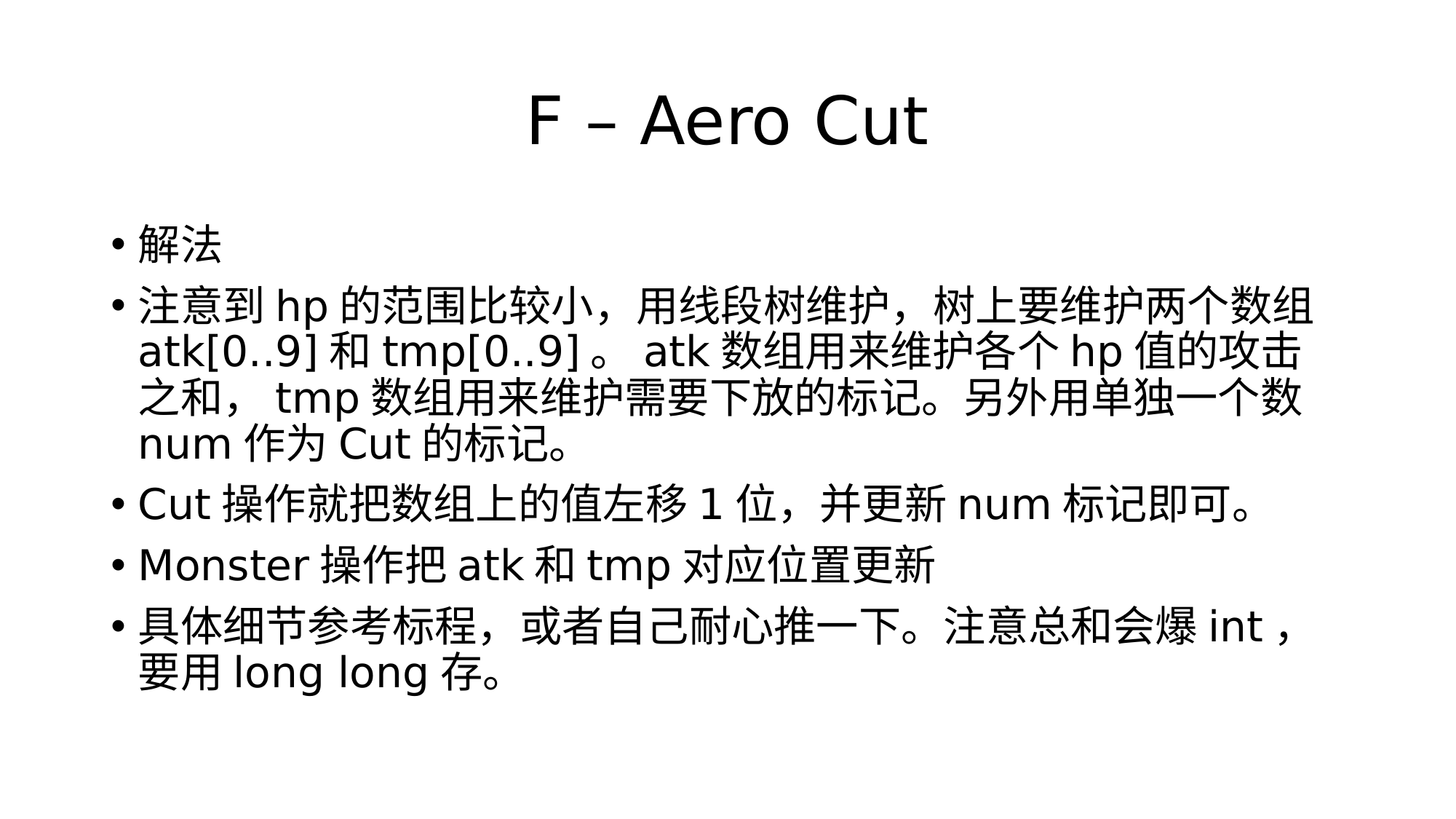

# F – Aero Cut
解法
注意到hp的范围比较小，用线段树维护，树上要维护两个数组atk[0..9]和tmp[0..9]。atk数组用来维护各个hp值的攻击之和，tmp数组用来维护需要下放的标记。另外用单独一个数num作为Cut的标记。
Cut操作就把数组上的值左移1位，并更新num标记即可。
Monster操作把atk和tmp对应位置更新
具体细节参考标程，或者自己耐心推一下。注意总和会爆int，要用long long存。